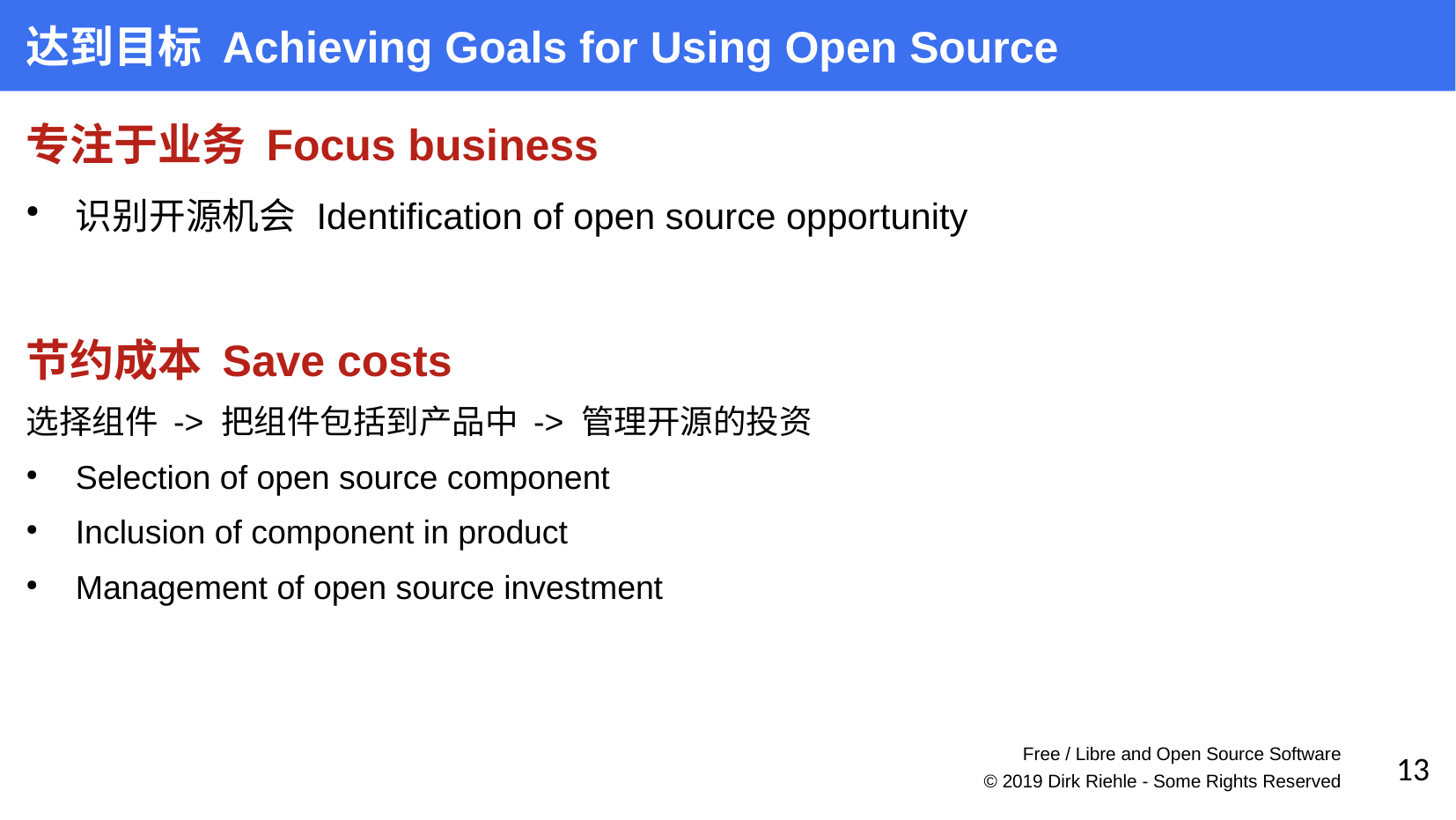

达到目标 Achieving Goals for Using Open Source
专注于业务 Focus business
识别开源机会 Identification of open source opportunity

节约成本 Save costs
选择组件 -> 把组件包括到产品中 -> 管理开源的投资
Selection of open source component
Inclusion of component in product
Management of open source investment

Free / Libre and Open Source Software
13
© 2019 Dirk Riehle - Some Rights Reserved